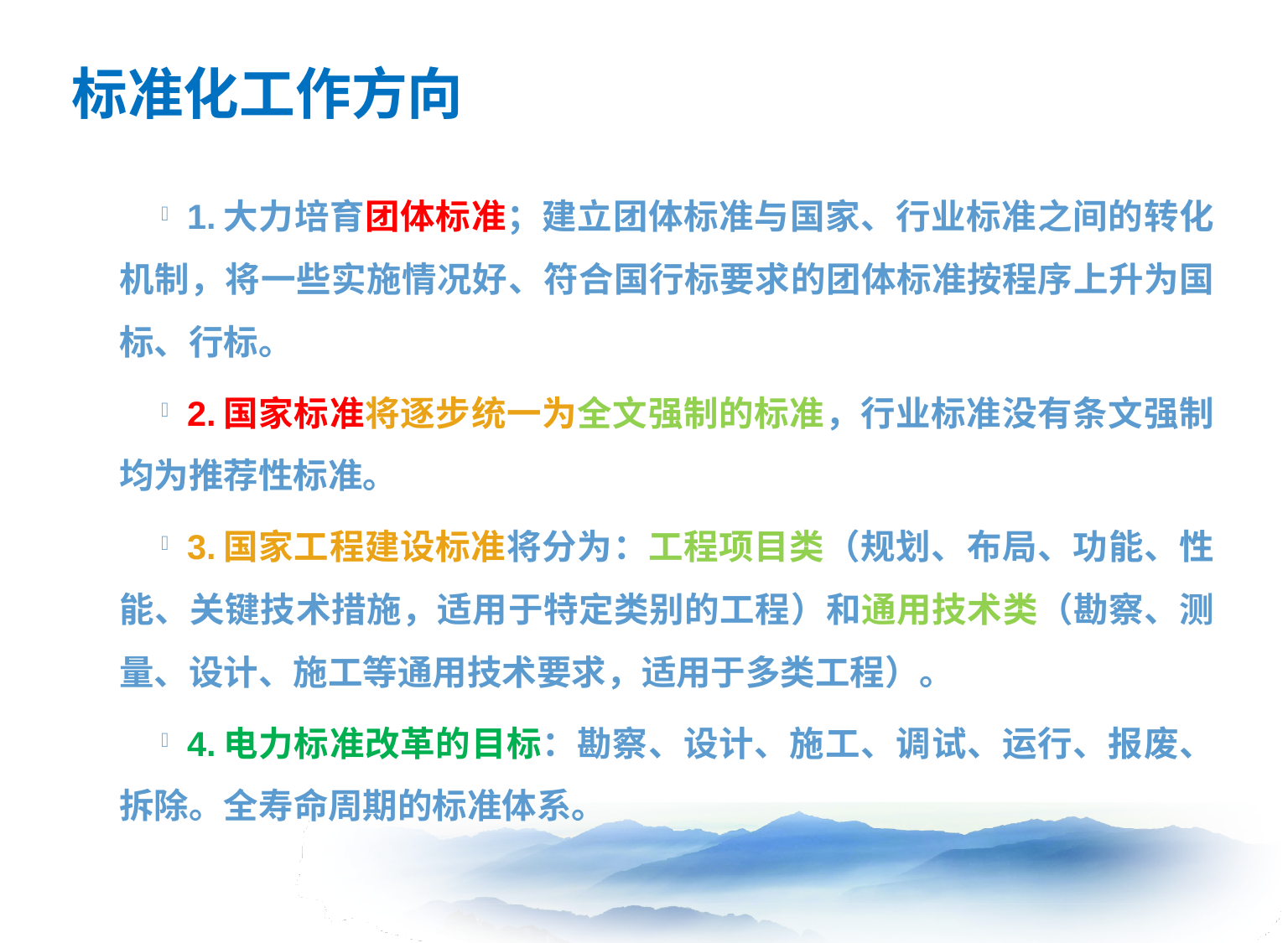

# 标准化工作方向
1.大力培育团体标准；建立团体标准与国家、行业标准之间的转化机制，将一些实施情况好、符合国行标要求的团体标准按程序上升为国标、行标。
2.国家标准将逐步统一为全文强制的标准，行业标准没有条文强制均为推荐性标准。
3.国家工程建设标准将分为：工程项目类（规划、布局、功能、性能、关键技术措施，适用于特定类别的工程）和通用技术类（勘察、测量、设计、施工等通用技术要求，适用于多类工程）。
4.电力标准改革的目标：勘察、设计、施工、调试、运行、报废、拆除。全寿命周期的标准体系。